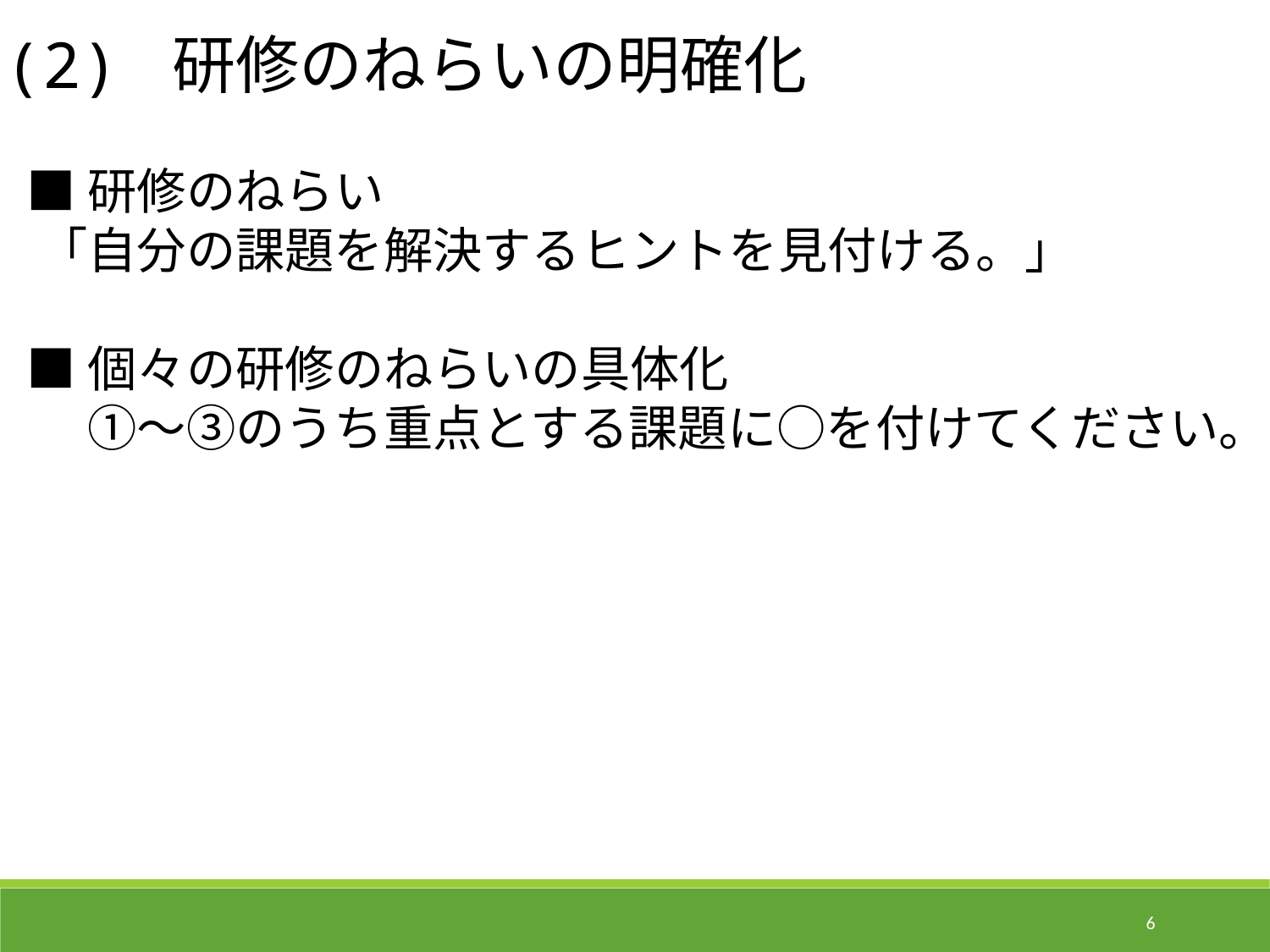

(2) 研修のねらいの明確化

  ■研修のねらい
  「自分の課題を解決するヒントを見付ける。」

  ■個々の研修のねらいの具体化
  　①～③のうち重点とする課題に○を付けてください。

6